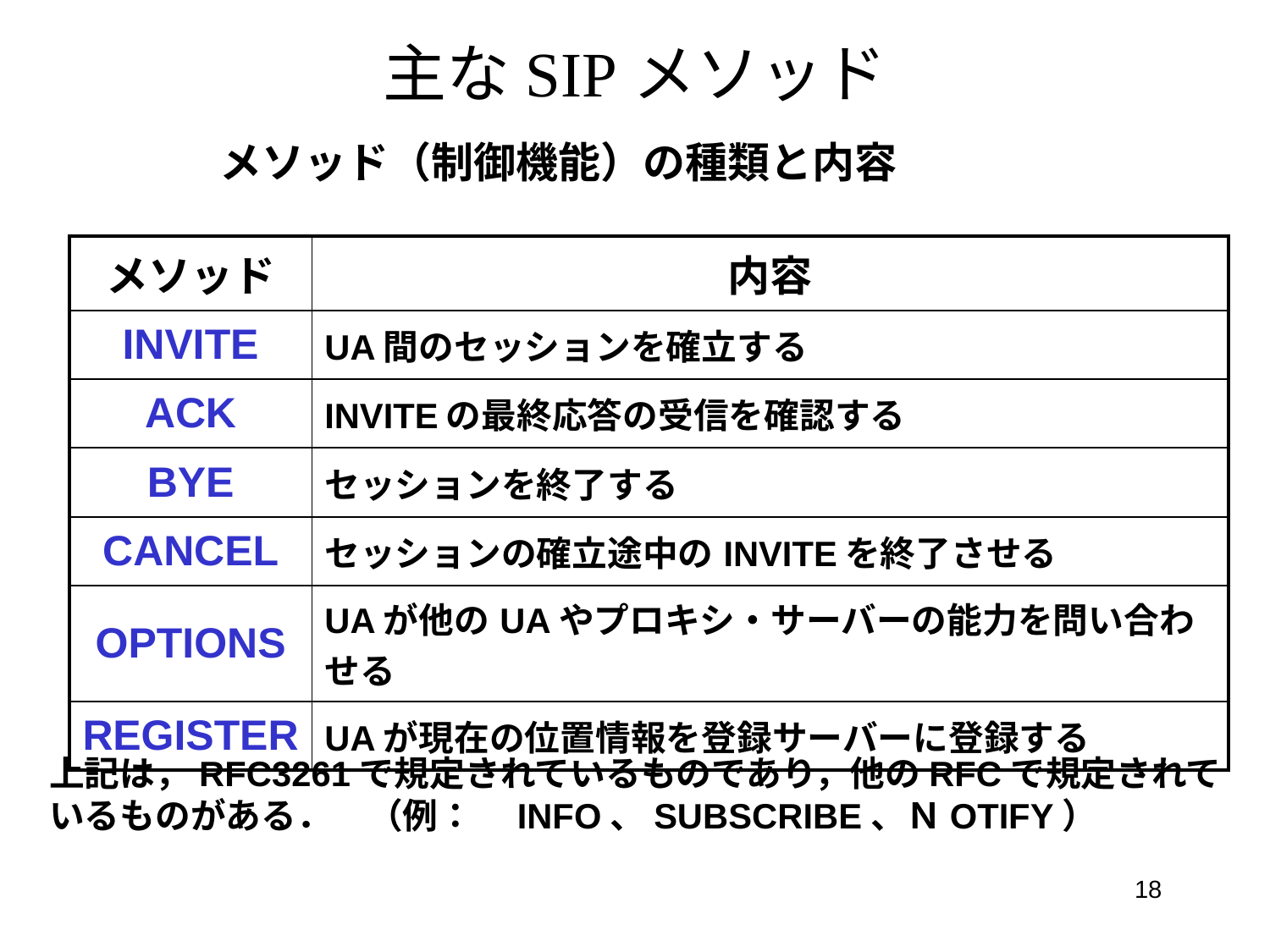

# 主なSIPメソッド
メソッド（制御機能）の種類と内容
| メソッド | 内容 |
| --- | --- |
| INVITE | UA間のセッションを確立する |
| ACK | INVITEの最終応答の受信を確認する |
| BYE | セッションを終了する |
| CANCEL | セッションの確立途中のINVITEを終了させる |
| OPTIONS | UAが他のUAやプロキシ・サーバーの能力を問い合わせる |
| REGISTER | UAが現在の位置情報を登録サーバーに登録する |
上記は，RFC3261で規定されているものであり，他のRFCで規定されているものがある．　（例：　INFO、SUBSCRIBE、ＮOTIFY）
18